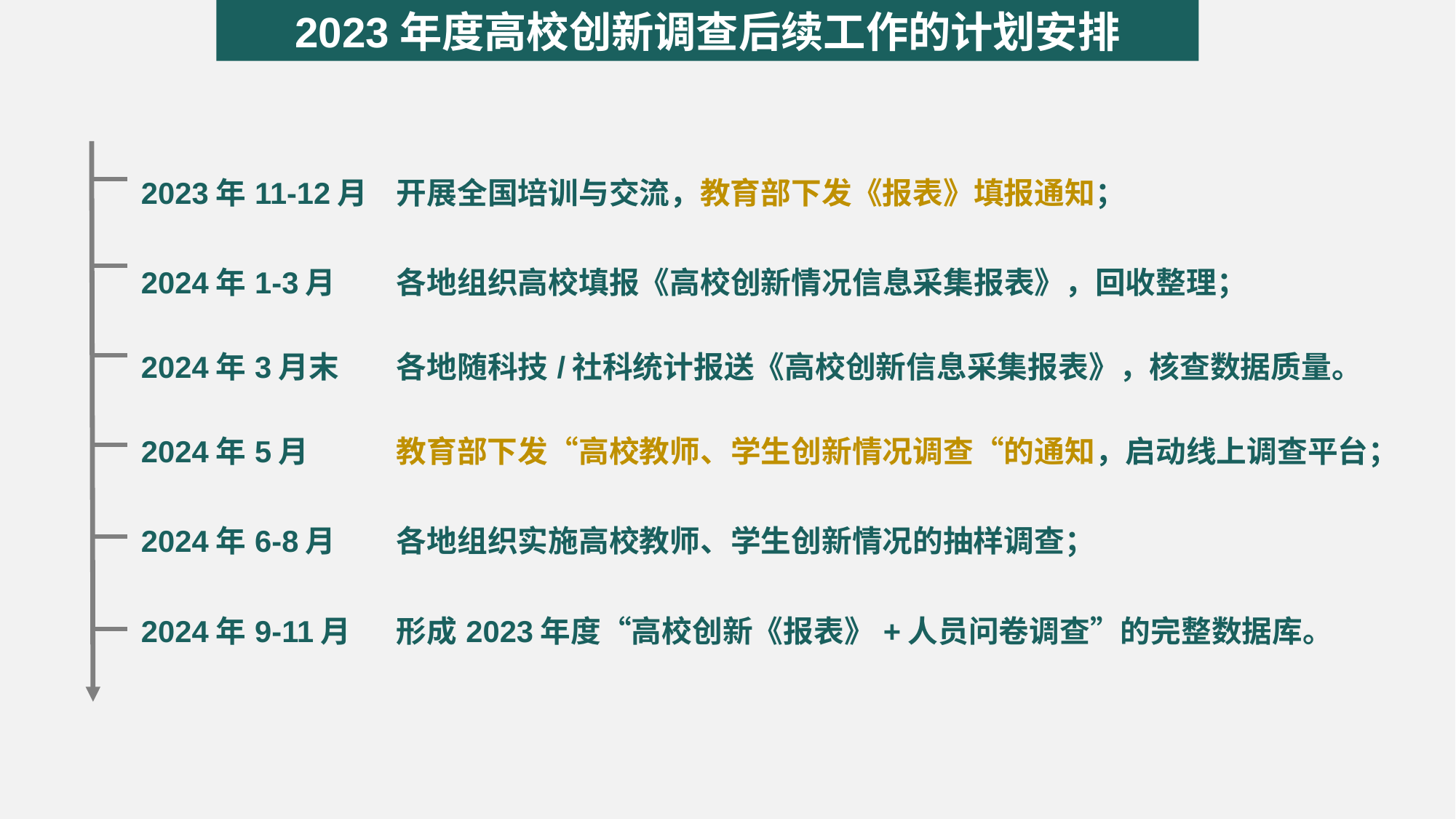

2023年度高校创新调查后续工作的计划安排
| 2023年11-12月 | 开展全国培训与交流，教育部下发《报表》填报通知； |
| --- | --- |
| 2024年1-3月 | 各地组织高校填报《高校创新情况信息采集报表》，回收整理； |
| 2024年3月末 | 各地随科技/社科统计报送《高校创新信息采集报表》，核查数据质量。 |
| 2024年5月 | 教育部下发“高校教师、学生创新情况调查“的通知，启动线上调查平台； |
| 2024年6-8月 | 各地组织实施高校教师、学生创新情况的抽样调查； |
| 2024年9-11月 | 形成2023年度“高校创新《报表》+人员问卷调查”的完整数据库。 |
39